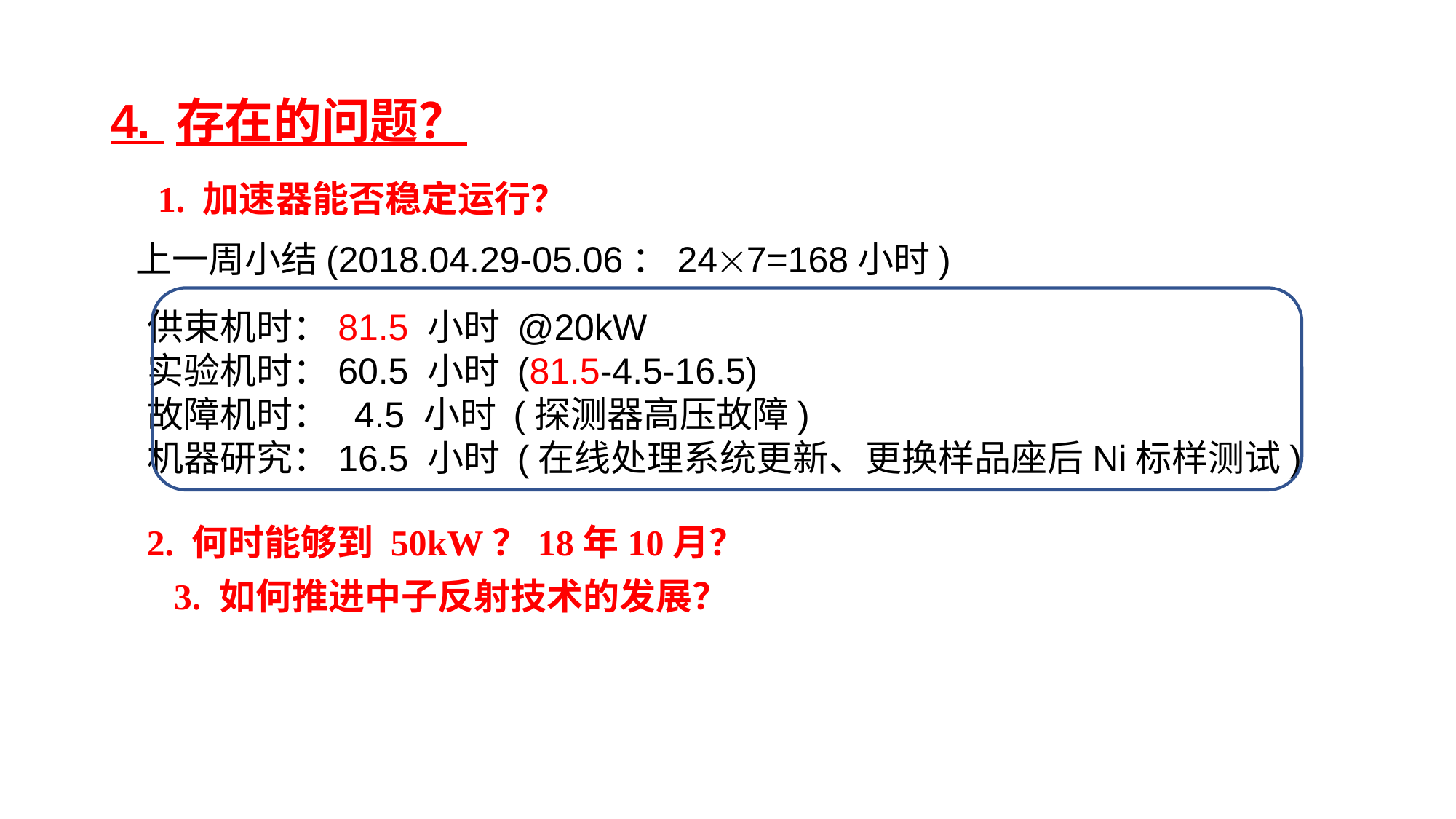

4. 存在的问题？
1. 加速器能否稳定运行？
上一周小结(2018.04.29-05.06：24×7=168小时)

供束机时：81.5 小时 @20kW
实验机时：60.5 小时 (81.5-4.5-16.5)
故障机时：  4.5 小时 (探测器高压故障)
机器研究：16.5 小时 (在线处理系统更新、更换样品座后Ni标样测试)
2. 何时能够到 50kW？18年10月？
3. 如何推进中子反射技术的发展？